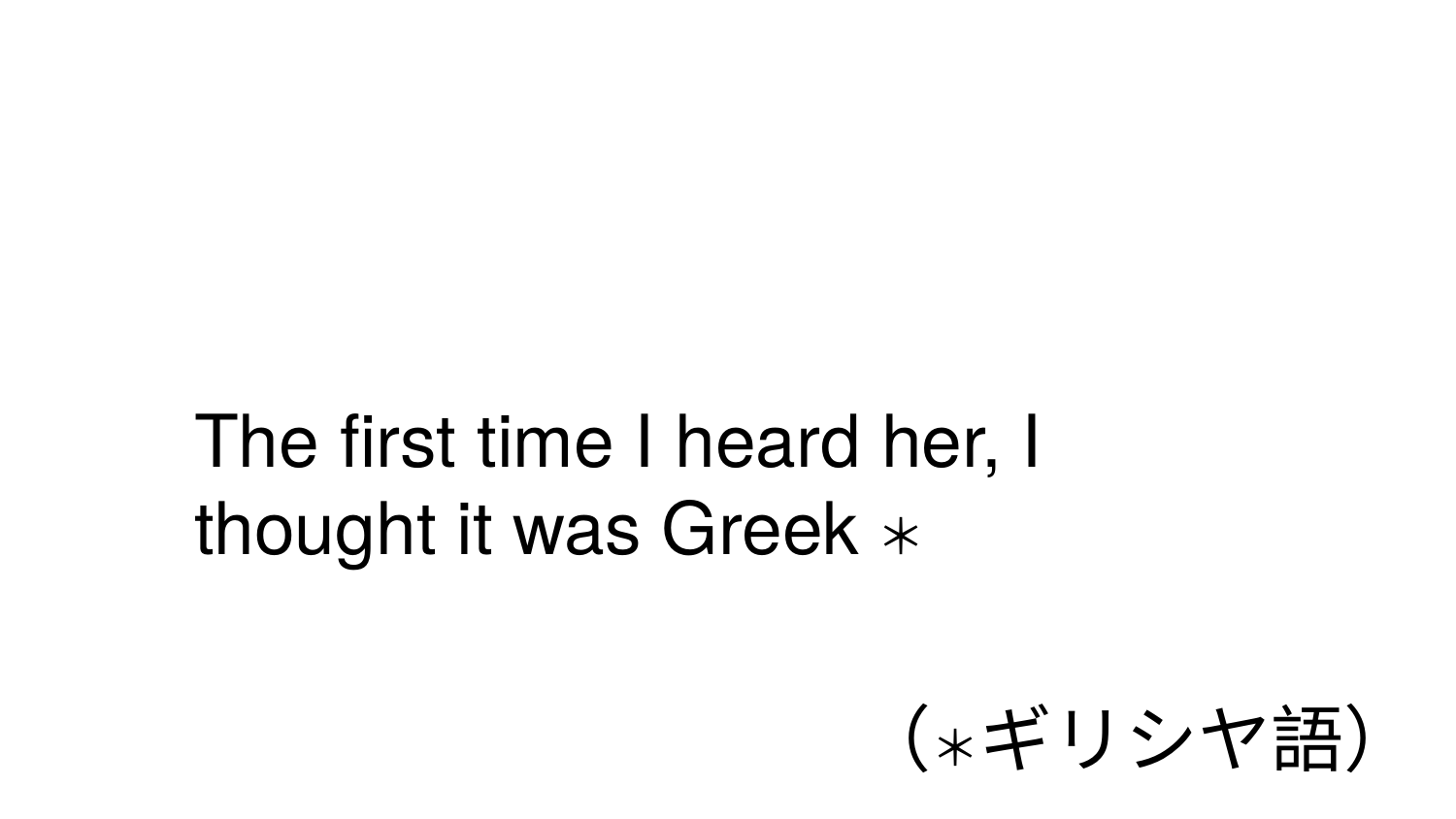

The first time I heard her, I thought it was Greek＊
（＊ギリシヤ語）